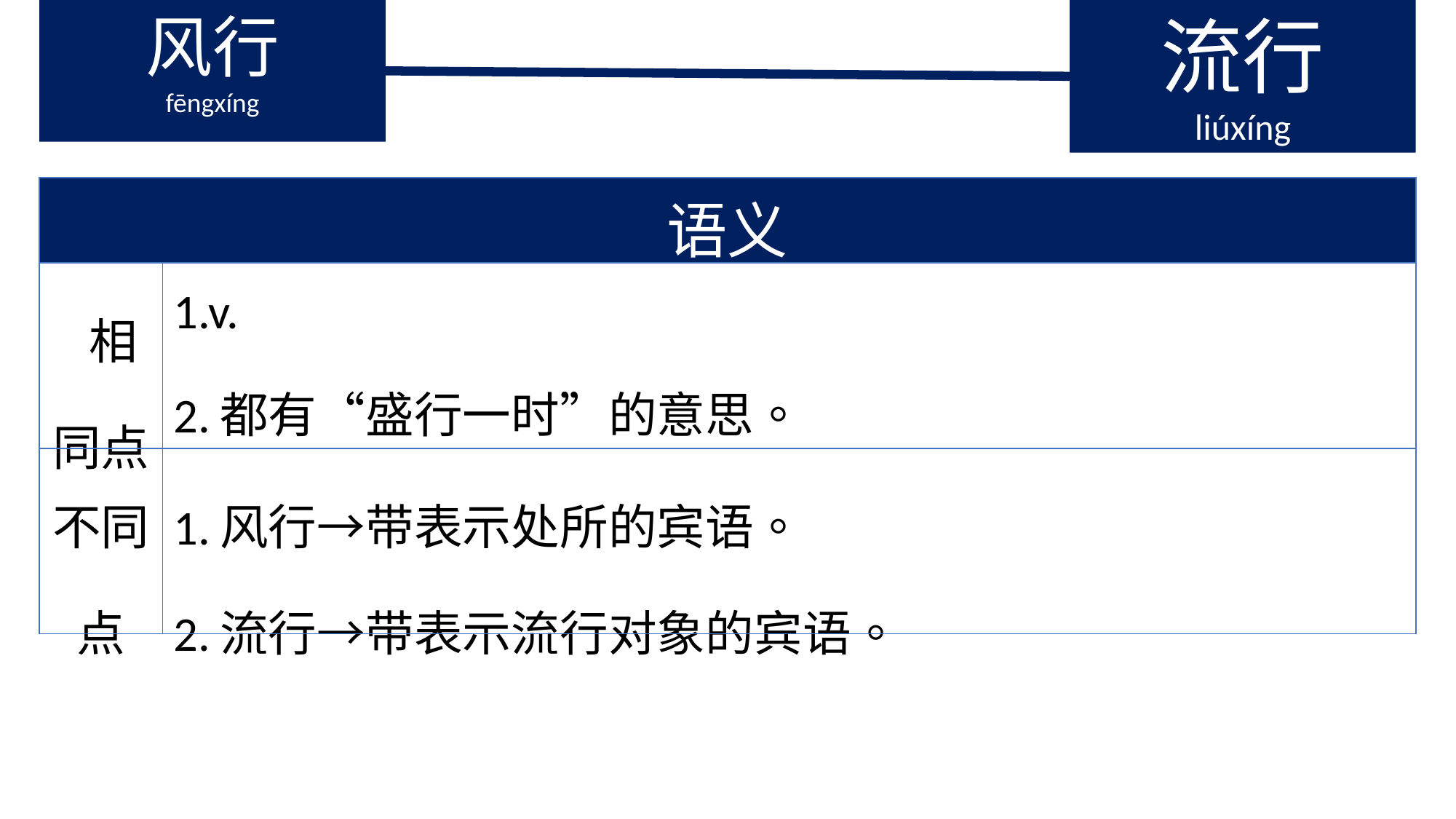

风行
fēngxíng

流行
liúxíng
| 语义 |  |
| --- | --- |
| 相同点 | 1.v. 2.都有“盛行一时”的意思。 |
| 不同点 | 1.风行→带表示处所的宾语。 2.流行→带表示流行对象的宾语。 |